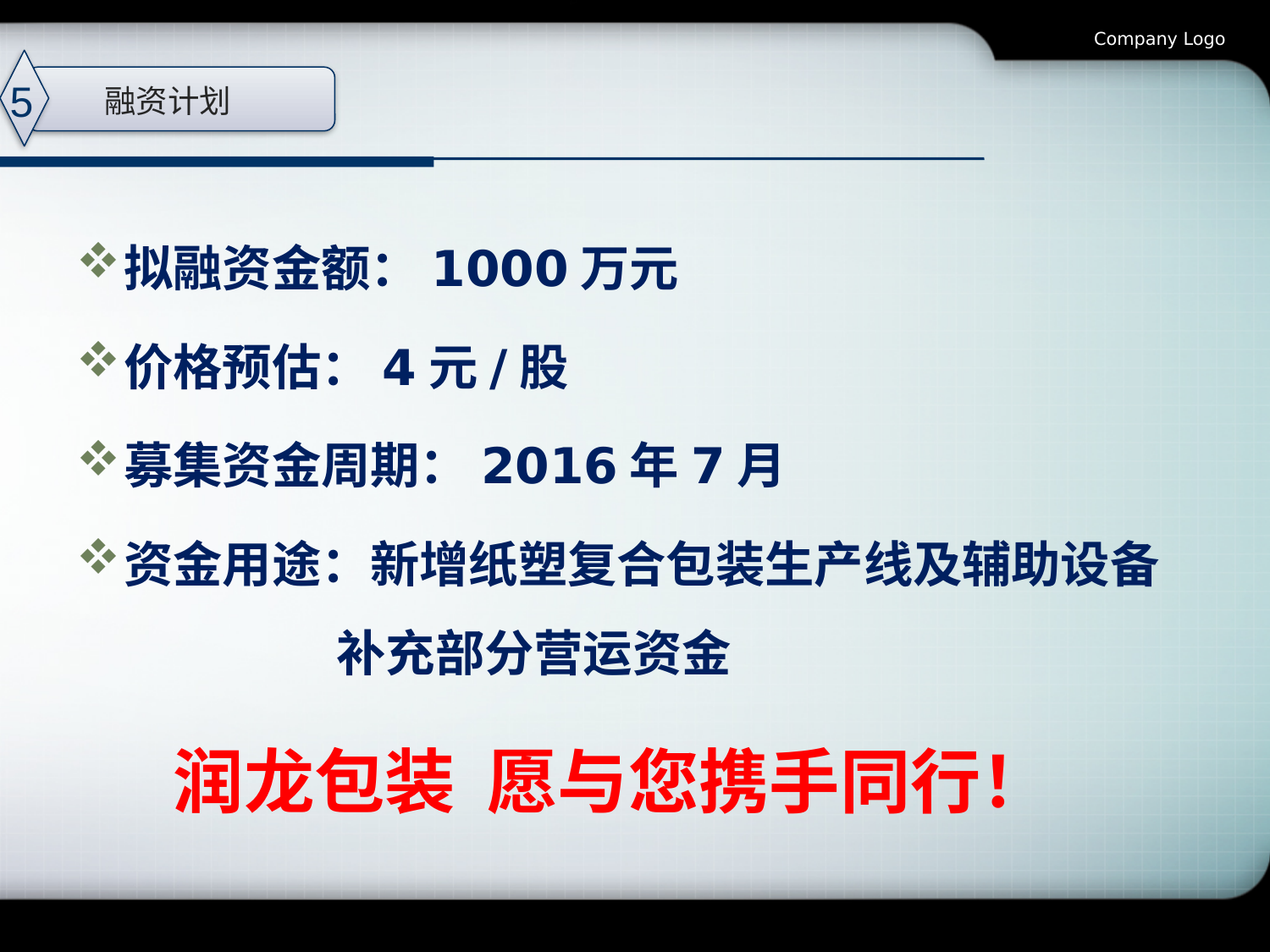

Company Logo

5
融资计划
拟融资金额：1000万元
价格预估：4元/股
募集资金周期：2016年7月
资金用途：新增纸塑复合包装生产线及辅助设备                       补充部分营运资金
     润龙包装  愿与您携手同行！